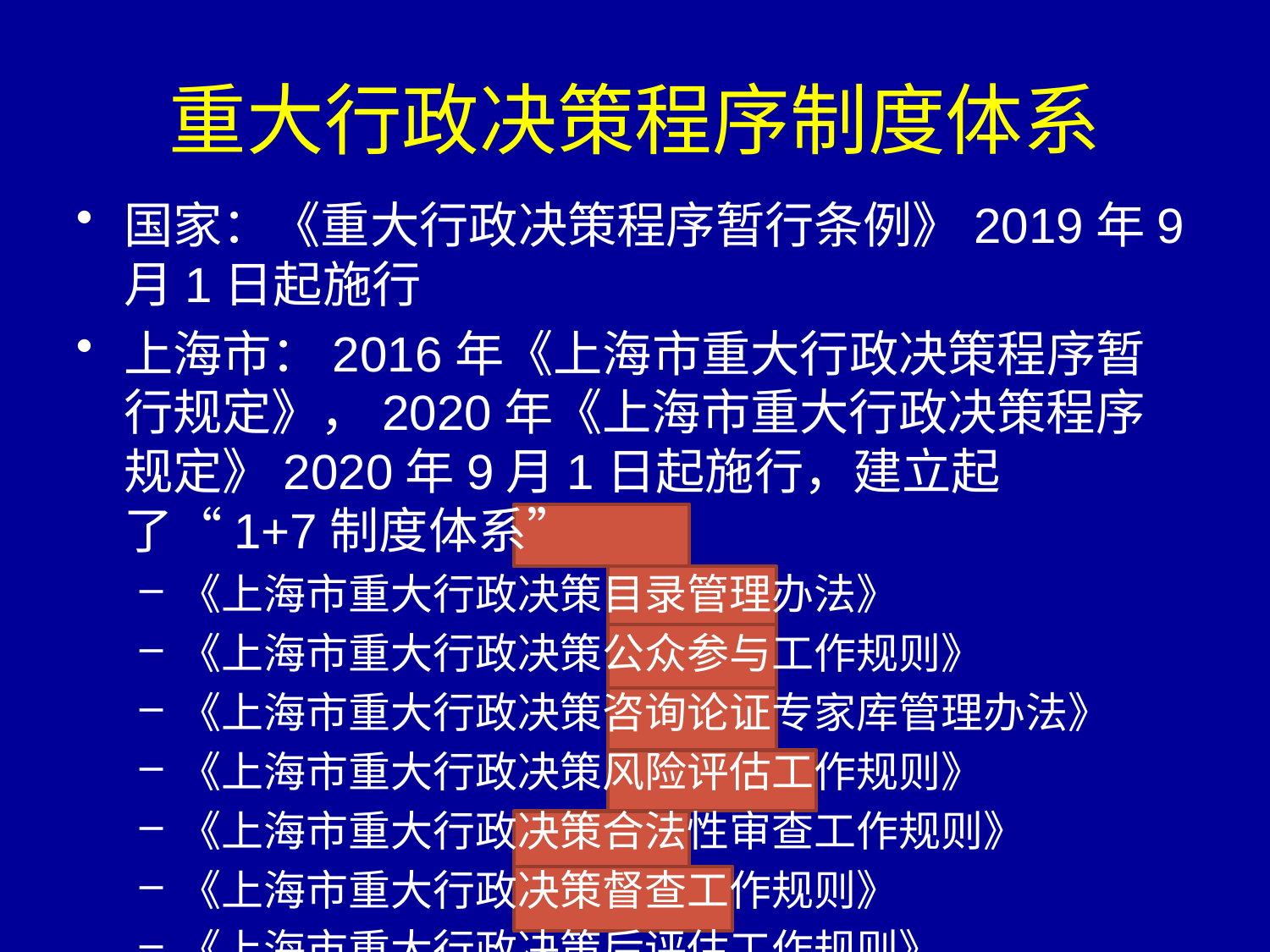

# 重大行政决策程序制度体系
国家：《重大行政决策程序暂行条例》2019年9月1日起施行
上海市：2016年《上海市重大行政决策程序暂行规定》，2020年《上海市重大行政决策程序规定》2020年9月1日起施行，建立起了“1+7制度体系”
《上海市重大行政决策目录管理办法》
《上海市重大行政决策公众参与工作规则》
《上海市重大行政决策咨询论证专家库管理办法》
《上海市重大行政决策风险评估工作规则》
《上海市重大行政决策合法性审查工作规则》
《上海市重大行政决策督查工作规则》
《上海市重大行政决策后评估工作规则》